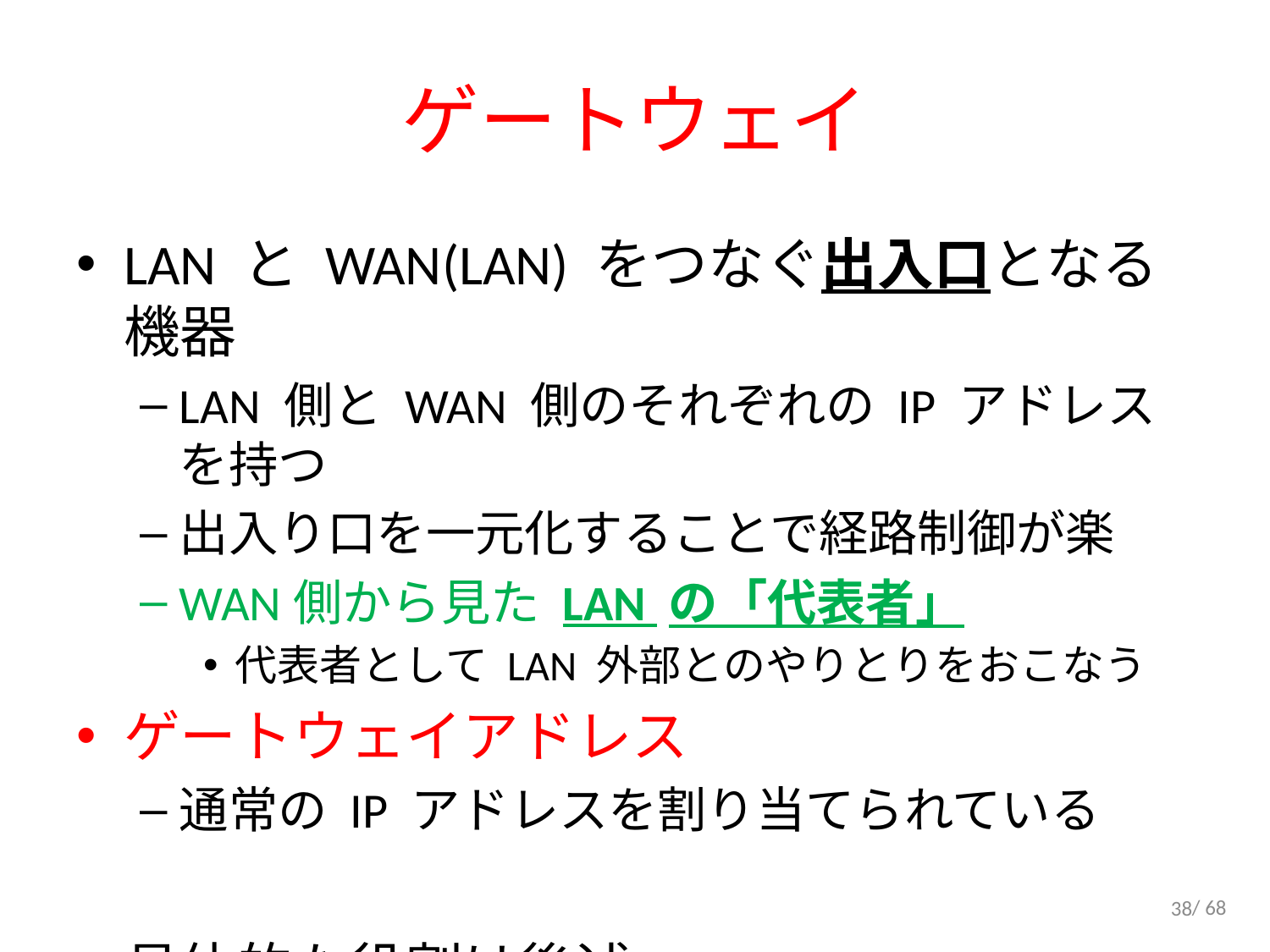

# ゲートウェイ
LAN と WAN(LAN) をつなぐ出入口となる機器
LAN 側と WAN 側のそれぞれの IP アドレスを持つ
出入り口を一元化することで経路制御が楽
WAN側から見た LAN の「代表者」
代表者として LAN 外部とのやりとりをおこなう
ゲートウェイアドレス
通常の IP アドレスを割り当てられている

具体的な役割は後述
38